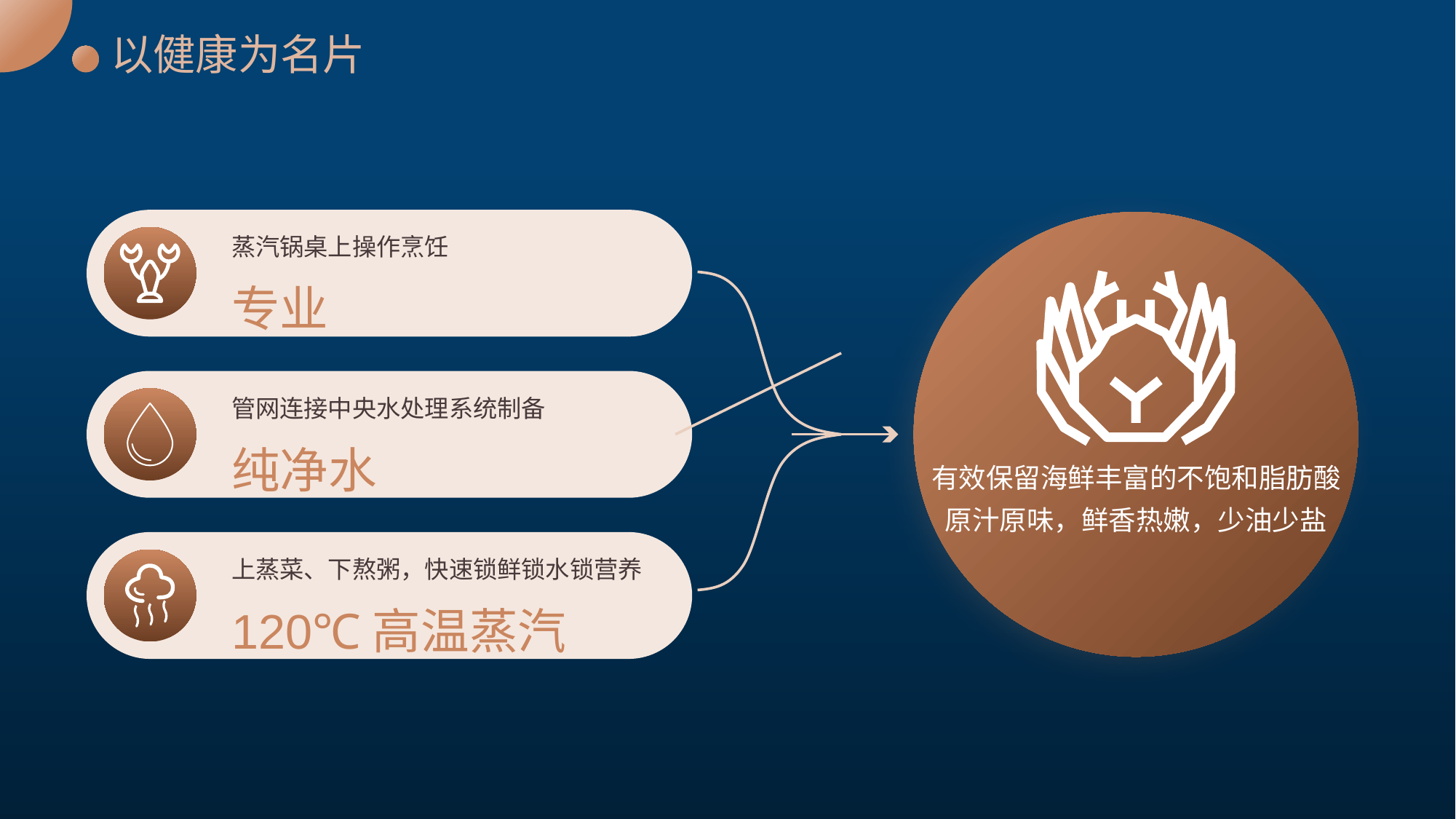

# 以健康为名片

蒸汽锅桌上操作烹饪
专业

管网连接中央水处理系统制备
纯净水

有效保留海鲜丰富的不饱和脂肪酸原汁原味，鲜香热嫩，少油少盐

上蒸菜、下熬粥，快速锁鲜锁水锁营养
120℃高温蒸汽